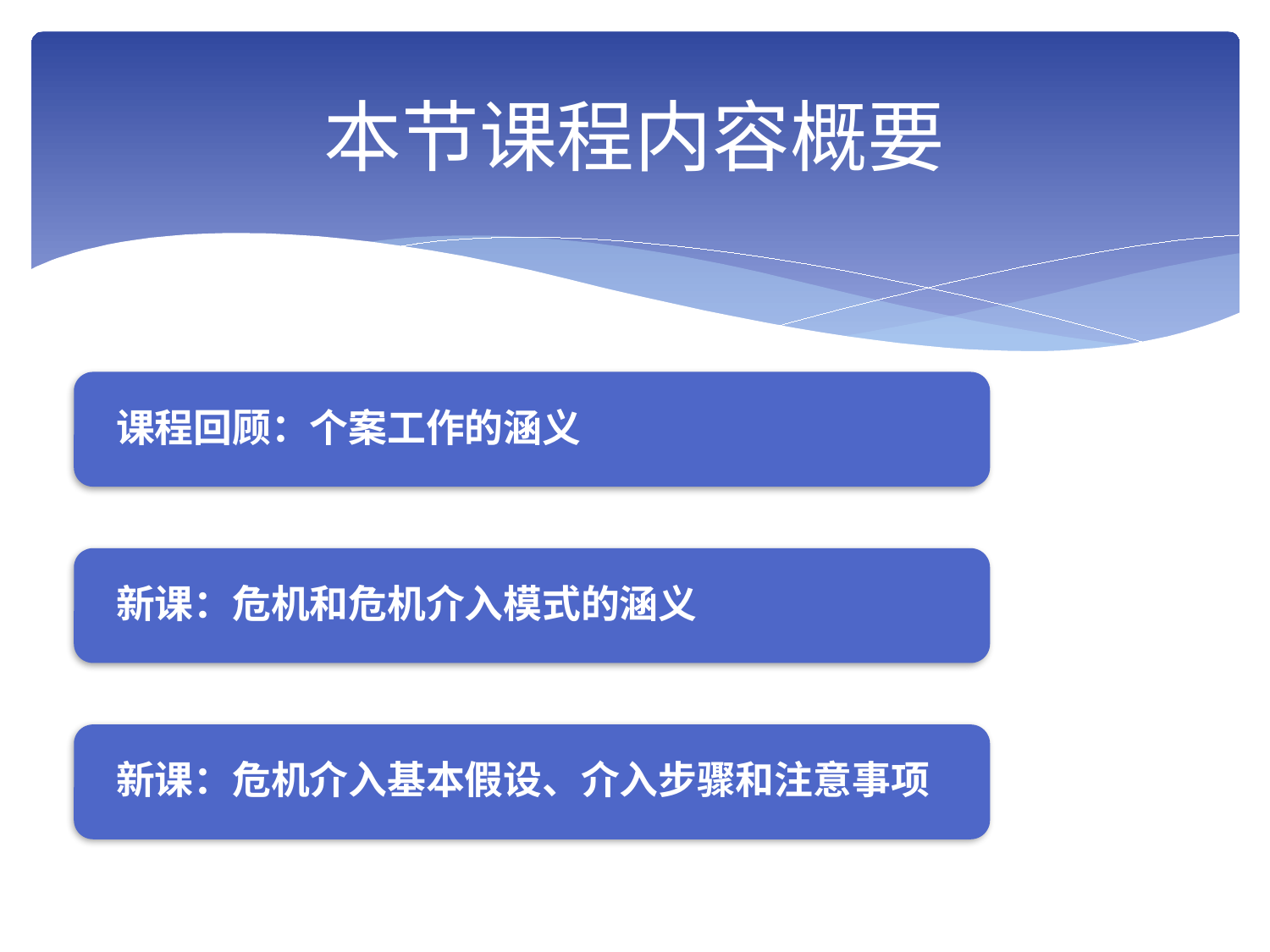

# 本节课程内容概要
课程回顾：个案工作的涵义
新课：危机和危机介入模式的涵义
新课：危机介入基本假设、介入步骤和注意事项